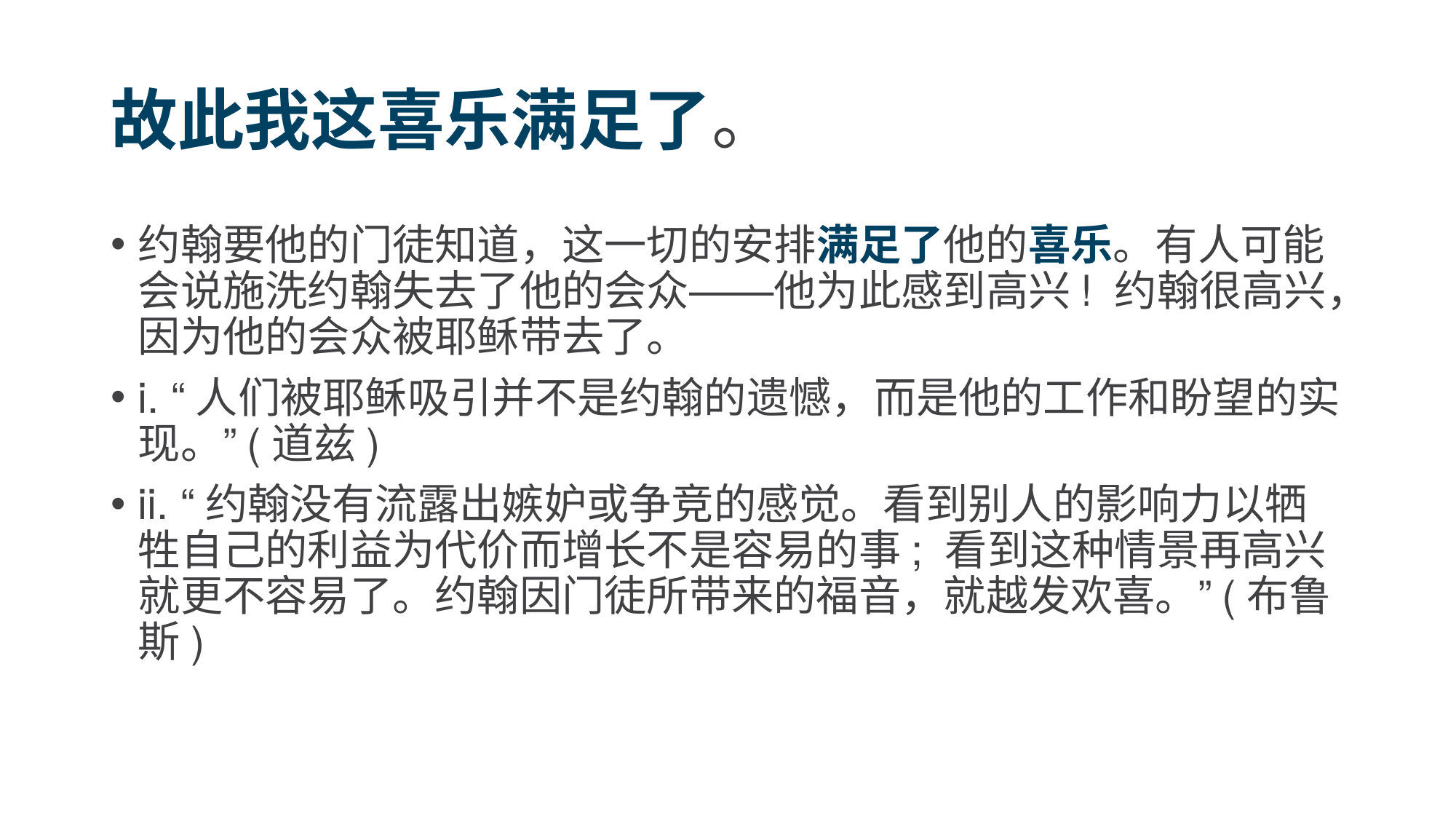

# 故此我这喜乐满足了。
约翰要他的门徒知道，这一切的安排满足了他的喜乐。有人可能会说施洗约翰失去了他的会众——他为此感到高兴! 约翰很高兴，因为他的会众被耶稣带去了。
i. “人们被耶稣吸引并不是约翰的遗憾，而是他的工作和盼望的实现。”(道兹)
ii. “约翰没有流露出嫉妒或争竞的感觉。看到别人的影响力以牺牲自己的利益为代价而增长不是容易的事; 看到这种情景再高兴就更不容易了。约翰因门徒所带来的福音，就越发欢喜。”(布鲁斯)